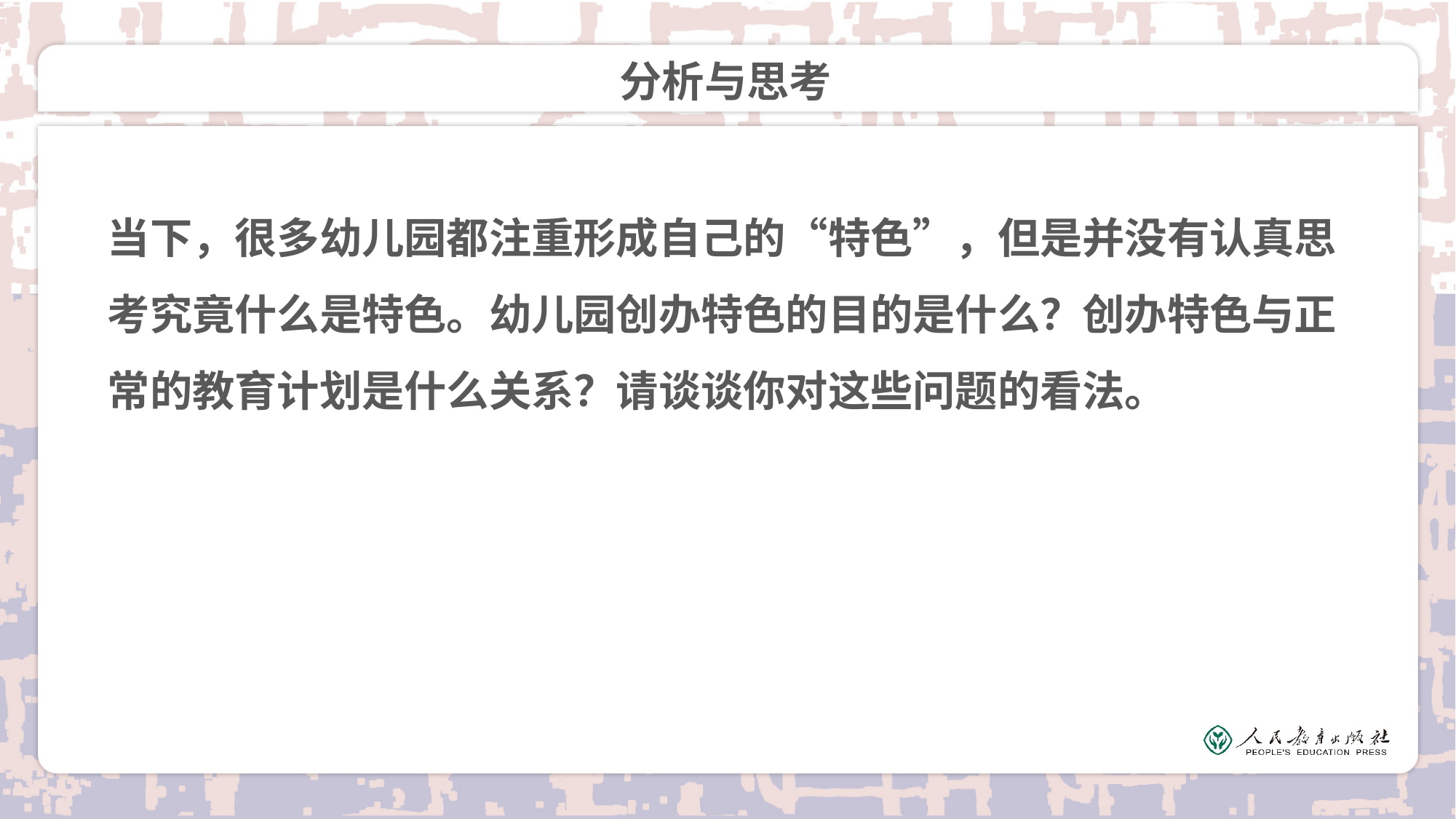

# 分析与思考
当下，很多幼儿园都注重形成自己的“特色”，但是并没有认真思考究竟什么是特色。幼儿园创办特色的目的是什么？创办特色与正常的教育计划是什么关系？请谈谈你对这些问题的看法。